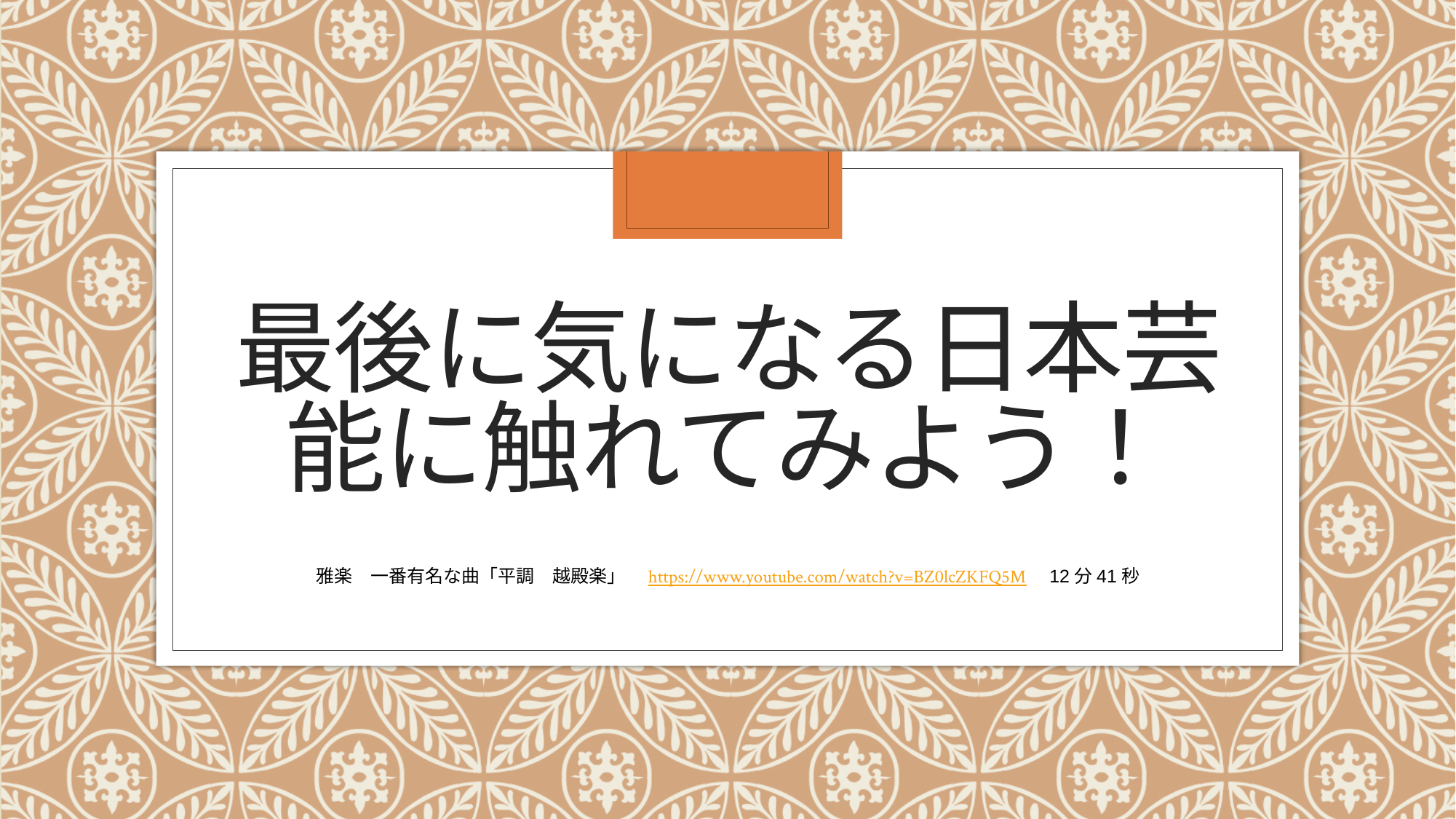

# 最後に気になる日本芸能に触れてみよう！
雅楽　一番有名な曲「平調　越殿楽」　https://www.youtube.com/watch?v=BZ0lcZKFQ5M　12分41秒